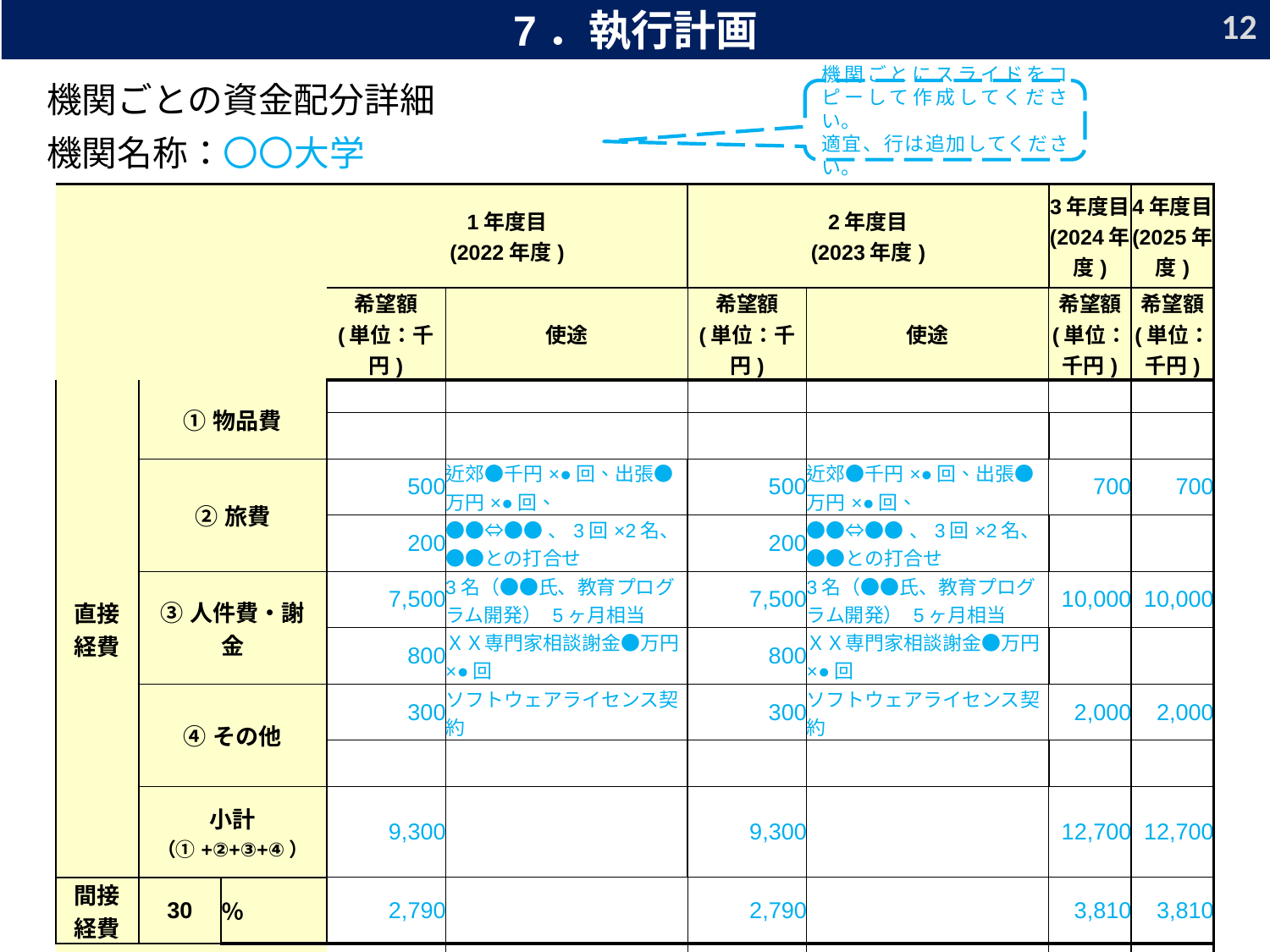

12
7．執行計画
機関ごとの資金配分詳細
機関ごとにスライドをコピーして作成してください。
適宜、行は追加してください。
機関名称：〇〇大学
|  |  |  | 1年度目 (2022年度) |  | 2年度目 (2023年度) |  | 3年度目 (2024年度) | 4年度目 (2025年度) |
| --- | --- | --- | --- | --- | --- | --- | --- | --- |
|  |  |  | 希望額 (単位：千円) | 使途 | 希望額 (単位：千円) | 使途 | 希望額 (単位：千円) | 希望額 (単位：千円) |
| 直接経費 | ①物品費 |  |  |  |  |  |  |  |
|  |  |  |  |  |  |  |  |  |
|  | ②旅費 |  | 500 | 近郊●千円×●回、出張●万円×●回、 | 500 | 近郊●千円×●回、出張●万円×●回、 | 700 | 700 |
|  |  |  | 200 | ●●⇔●●、3回×2名、●●との打合せ | 200 | ●●⇔●●、3回×2名、●●との打合せ |  |  |
|  | ③人件費・謝金 |  | 7,500 | 3名（●●氏、教育プログラム開発） 5ヶ月相当 | 7,500 | 3名（●●氏、教育プログラム開発） 5ヶ月相当 | 10,000 | 10,000 |
|  |  |  | 800 | ＸＸ専門家相談謝金●万円×●回 | 800 | ＸＸ専門家相談謝金●万円×●回 |  |  |
|  | ④その他 |  | 300 | ソフトウェアライセンス契約 | 300 | ソフトウェアライセンス契約 | 2,000 | 2,000 |
|  |  |  |  |  |  |  |  |  |
|  | 小計（①+②+③+④） |  | 9,300 |  | 9,300 |  | 12,700 | 12,700 |
| 間接 経費 | 30 | ％ | 2,790 |  | 2,790 |  | 3,810 | 3,810 |
| 合計 |  |  | 12,090 |  | 12,090 |  | 16,510 | 16,510 |